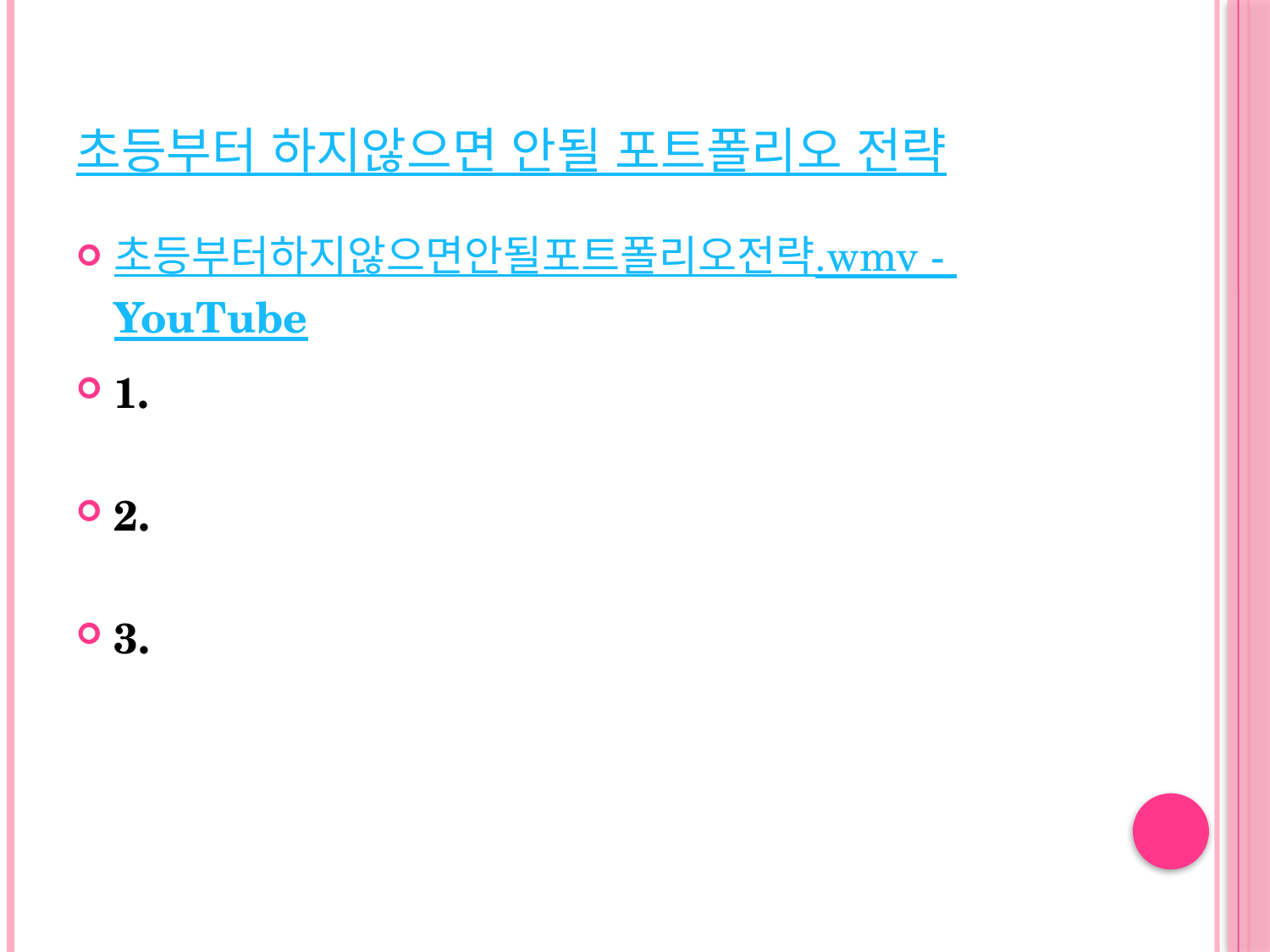

# 초등부터 하지않으면 안될 포트폴리오 전략
초등부터하지않으면안될포트폴리오전략.wmv - YouTube
1.

2.

3.